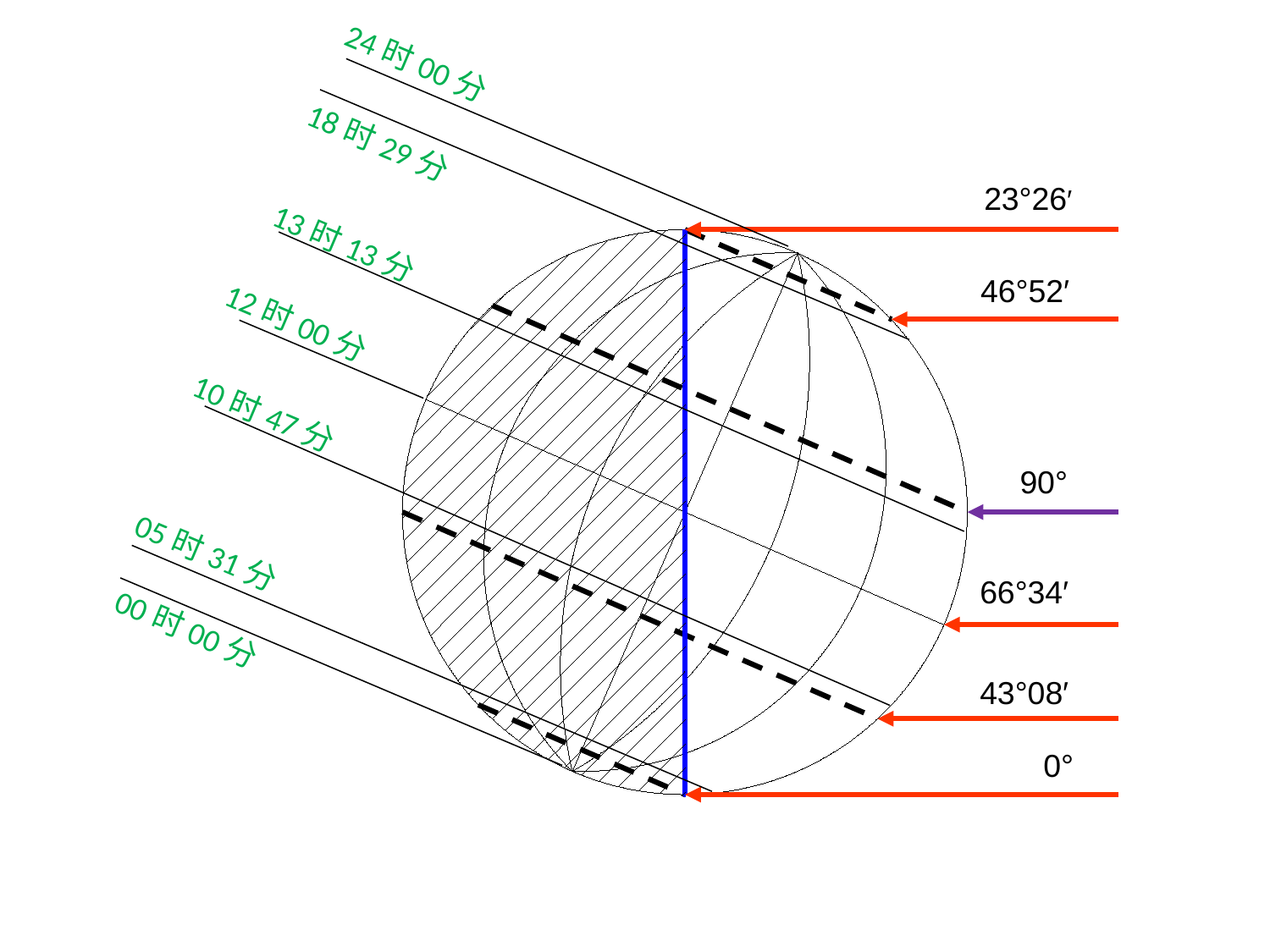

24时00分
18时29分

23°26′

13时13分

46°52′
12时00分

10时47分
90°
05时31分

66°34′
00时00分
43°08′

0°